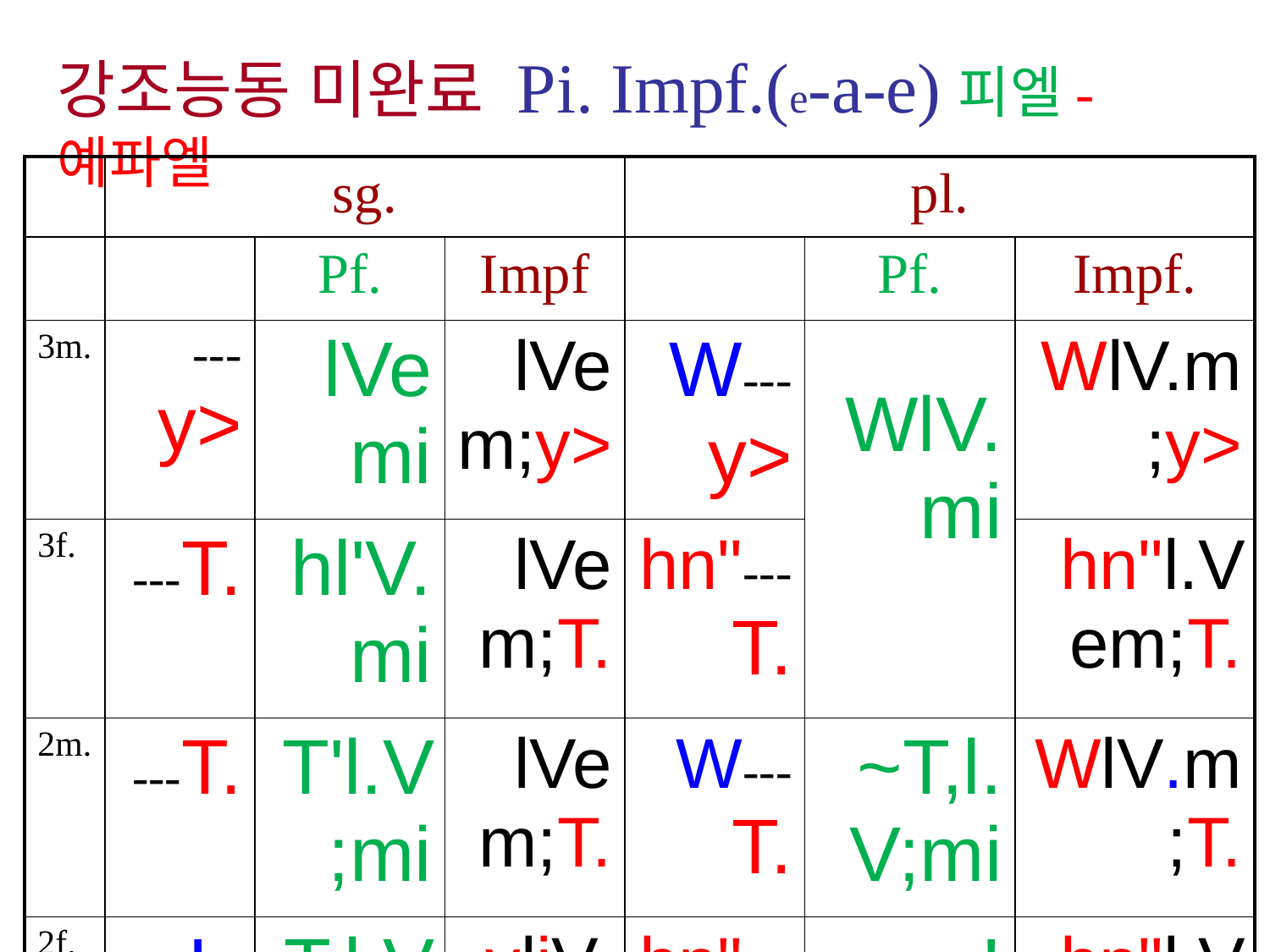

강조능동 미완료 Pi. Impf.(e-a-e)피엘-예파엘
|  | sg. |  |  | pl. |  |  |
| --- | --- | --- | --- | --- | --- | --- |
|  |  | Pf. | Impf |  | Pf. | Impf. |
| 3m. | --- y> | lVemi | lVem;y> | W---y> | WlV.mi | WlV.m;y> |
| 3f. | ---T. | hl'V.mi | lVem;T. | hn"---T. |  | hn"l.Vem;T. |
| 2m. | ---T. | T'l.V;mi | lVem;T. | W---T. | ~T,l.V;mi | WlV.m;T. |
| 2f. | y-I--T. | T.l.V;mi | yliV.m;T. | hn"---T. | !T,l.V;mi | hn"l.Vem;T. |
| 1. | ---a] | yTil.V;mi | lVem;a] | ---n> | Wnl.V;mi | lVem;n> |